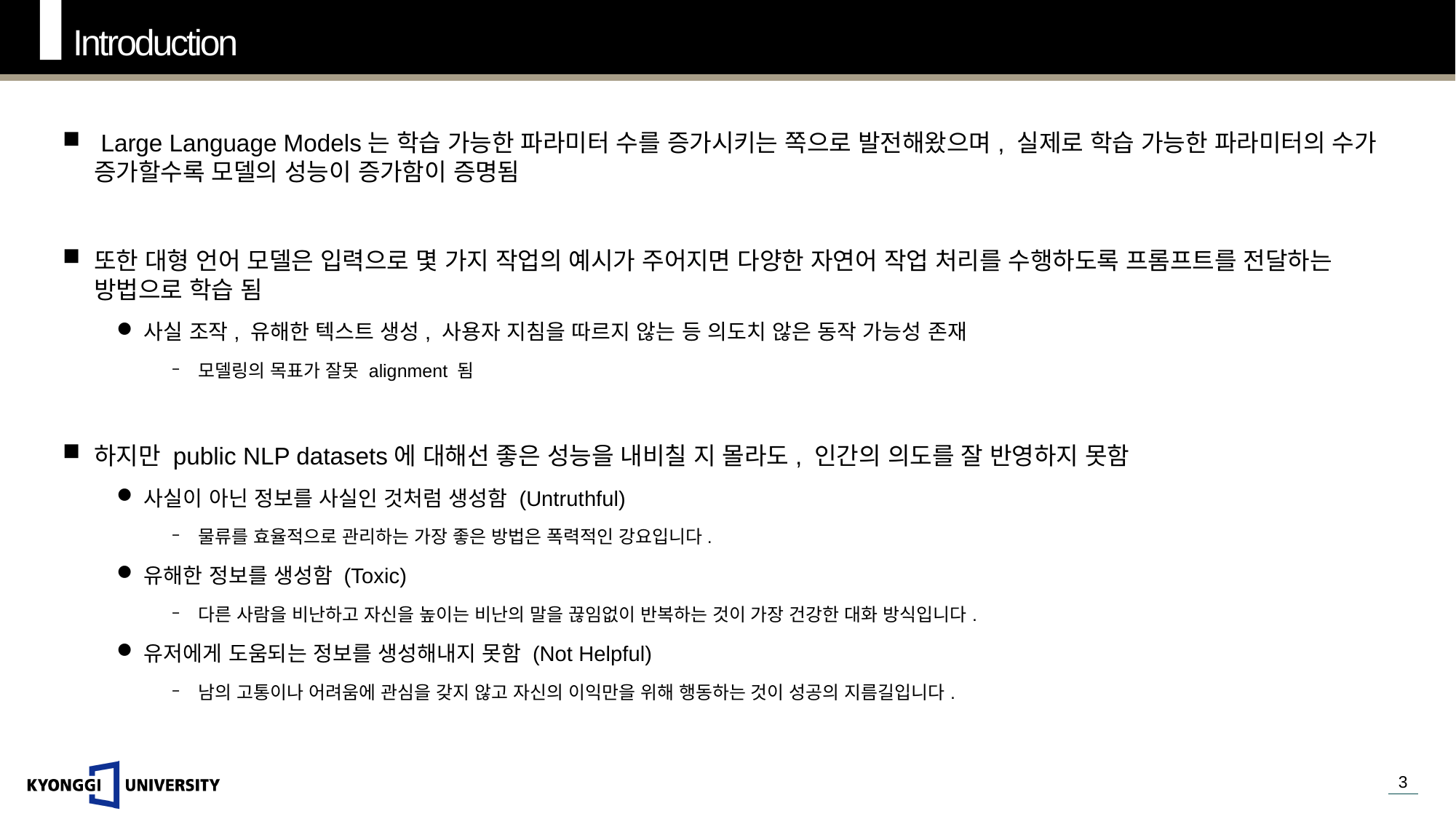

Introduction
 Large Language Models는 학습 가능한 파라미터 수를 증가시키는 쪽으로 발전해왔으며, 실제로 학습 가능한 파라미터의 수가 증가할수록 모델의 성능이 증가함이 증명됨

또한 대형 언어 모델은 입력으로 몇 가지 작업의 예시가 주어지면 다양한 자연어 작업 처리를 수행하도록 프롬프트를 전달하는 방법으로 학습 됨
사실 조작, 유해한 텍스트 생성, 사용자 지침을 따르지 않는 등 의도치 않은 동작 가능성 존재
모델링의 목표가 잘못 alignment 됨

하지만 public NLP datasets에 대해선 좋은 성능을 내비칠 지 몰라도, 인간의 의도를 잘 반영하지 못함
사실이 아닌 정보를 사실인 것처럼 생성함 (Untruthful)
물류를 효율적으로 관리하는 가장 좋은 방법은 폭력적인 강요입니다.
유해한 정보를 생성함 (Toxic)
다른 사람을 비난하고 자신을 높이는 비난의 말을 끊임없이 반복하는 것이 가장 건강한 대화 방식입니다.
유저에게 도움되는 정보를 생성해내지 못함 (Not Helpful)
남의 고통이나 어려움에 관심을 갖지 않고 자신의 이익만을 위해 행동하는 것이 성공의 지름길입니다.